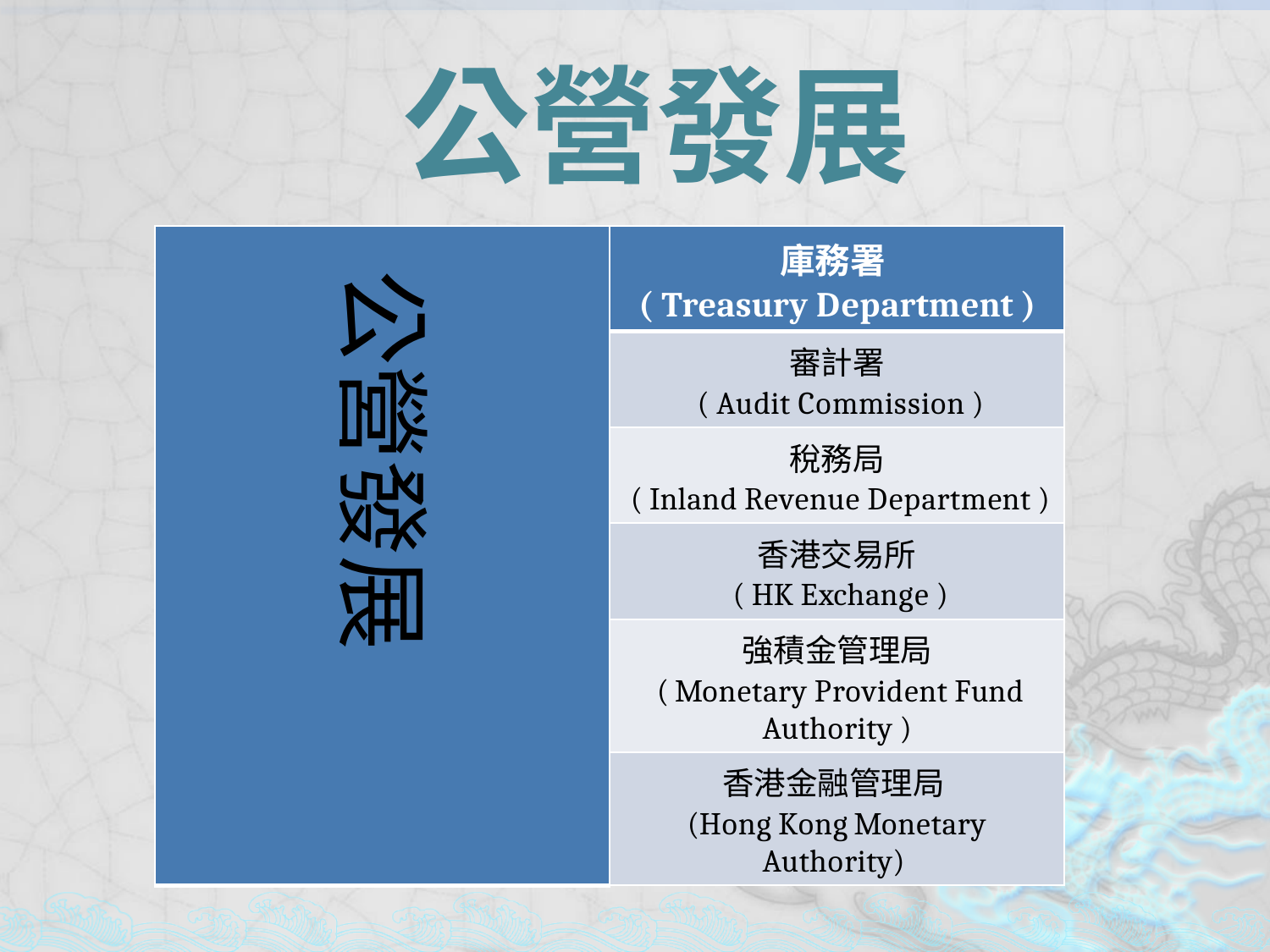

公營發展
|  | 庫務署 ( Treasury Department ) |
| --- | --- |
|  | 審計署 ( Audit Commission ) |
|  | 稅務局 ( Inland Revenue Department ) |
|  | 香港交易所 ( HK Exchange ) |
|  | 強積金管理局 ( Monetary Provident Fund Authority ) |
|  | 香港金融管理局 (Hong Kong Monetary Authority) |
公營發展